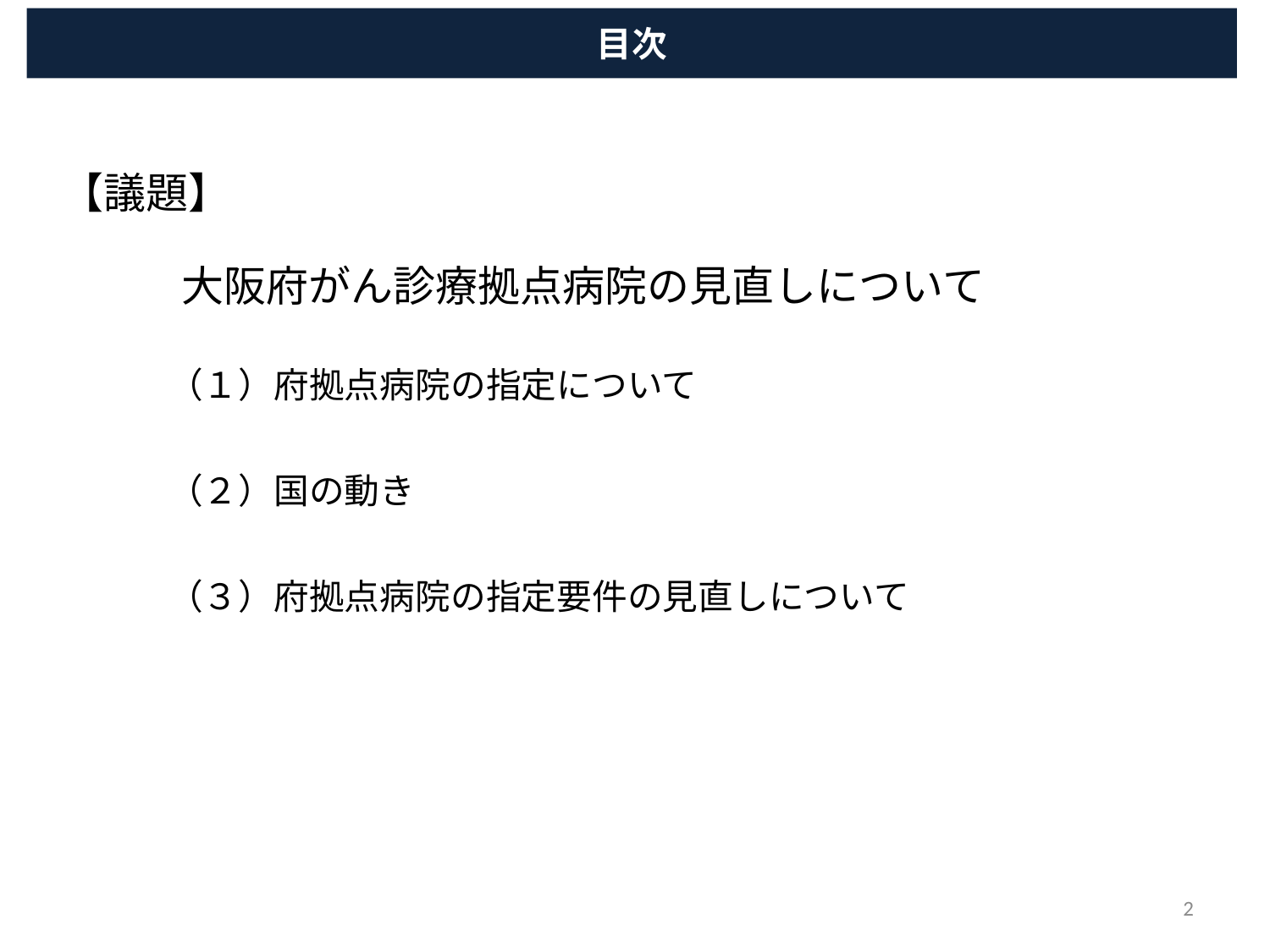

目次
【議題】

　　　大阪府がん診療拠点病院の見直しについて

　　　（１）府拠点病院の指定について

　　　（２）国の動き

　　　（３）府拠点病院の指定要件の見直しについて
2